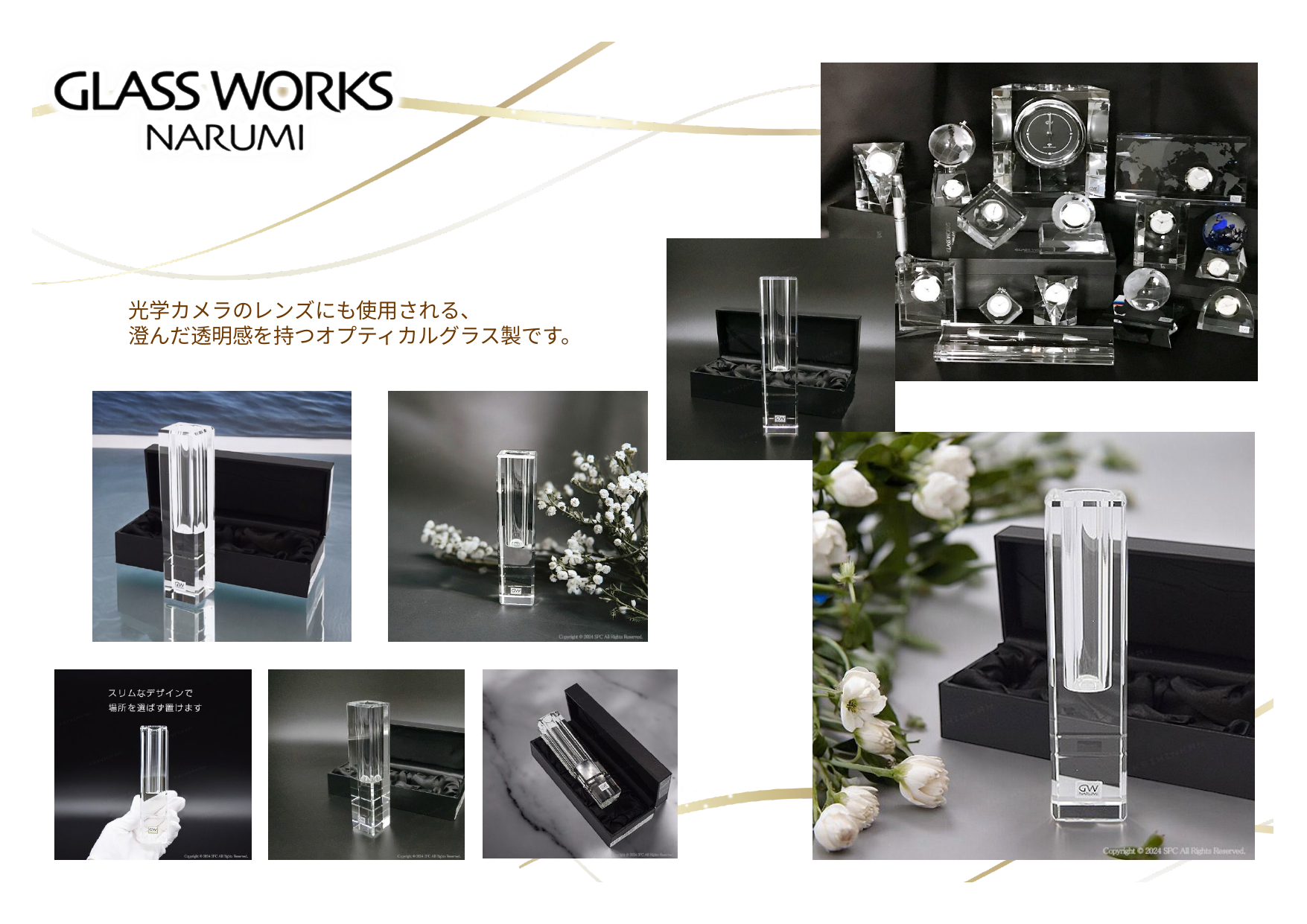

光学カメラのレンズにも使用される、
澄んだ透明感を持つオプティカルグラス製です。